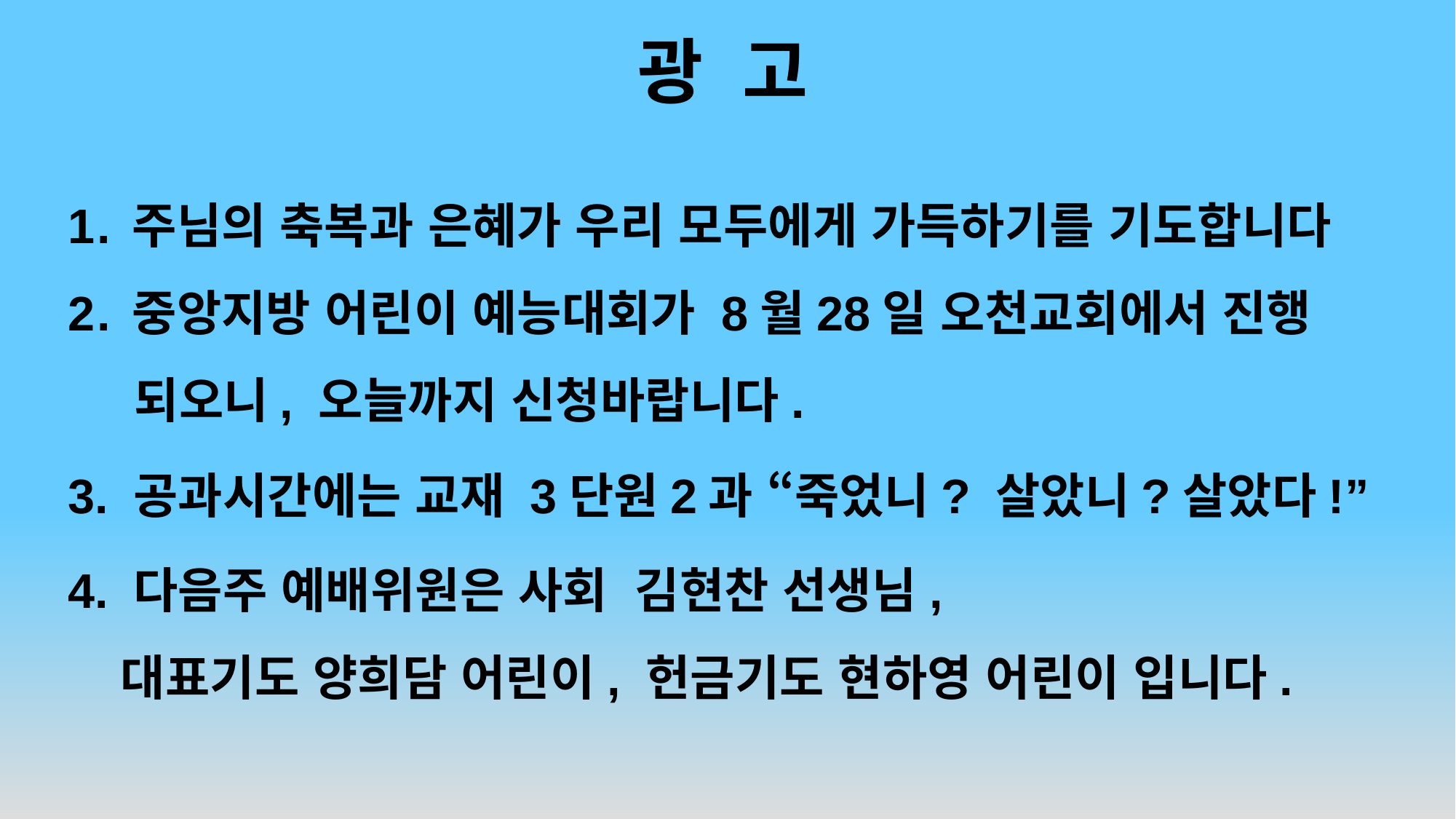

# 광  고
주님의 축복과 은혜가 우리 모두에게 가득하기를 기도합니다
중앙지방 어린이 예능대회가 8월28일 오천교회에서 진행
    되오니, 오늘까지 신청바랍니다.
3. 공과시간에는 교재 3단원2과 “죽었니? 살았니?살았다!”
4. 다음주 예배위원은 사회  김현찬 선생님,
   대표기도 양희담 어린이, 헌금기도 현하영 어린이 입니다.